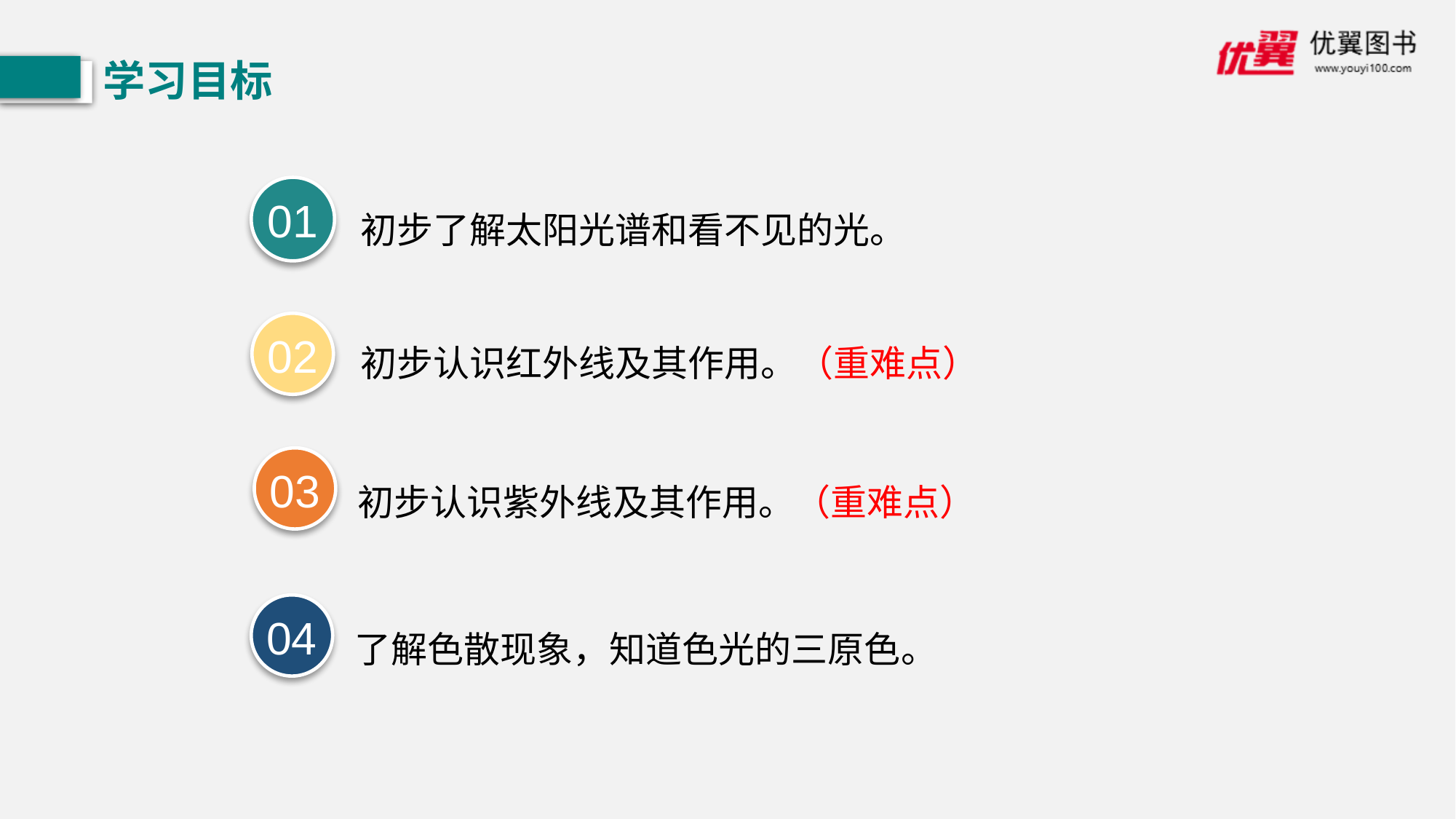

学习目标

01
初步了解太阳光谱和看不见的光。

02
初步认识红外线及其作用。（重难点）

03
初步认识紫外线及其作用。（重难点）

04
了解色散现象，知道色光的三原色。